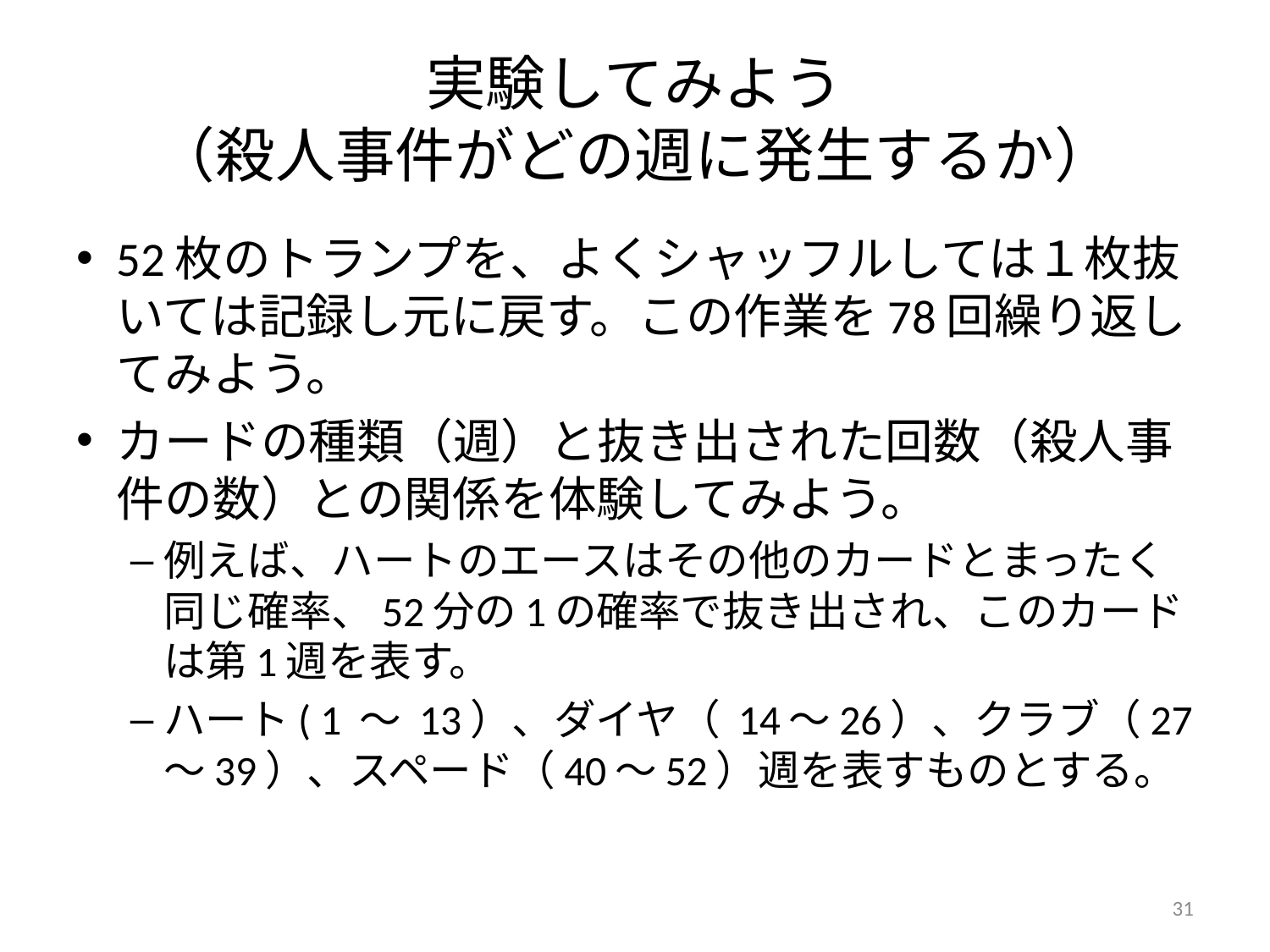

# 実験してみよう （殺人事件がどの週に発生するか）
52枚のトランプを、よくシャッフルしては１枚抜いては記録し元に戻す。この作業を78回繰り返してみよう。
カードの種類（週）と抜き出された回数（殺人事件の数）との関係を体験してみよう。
例えば、ハートのエースはその他のカードとまったく同じ確率、52分の1の確率で抜き出され、このカードは第1週を表す。
ハート( 1 ～ 13）、ダイヤ（ 14～26）、クラブ（27～39）、スペード（40～52）週を表すものとする。

31